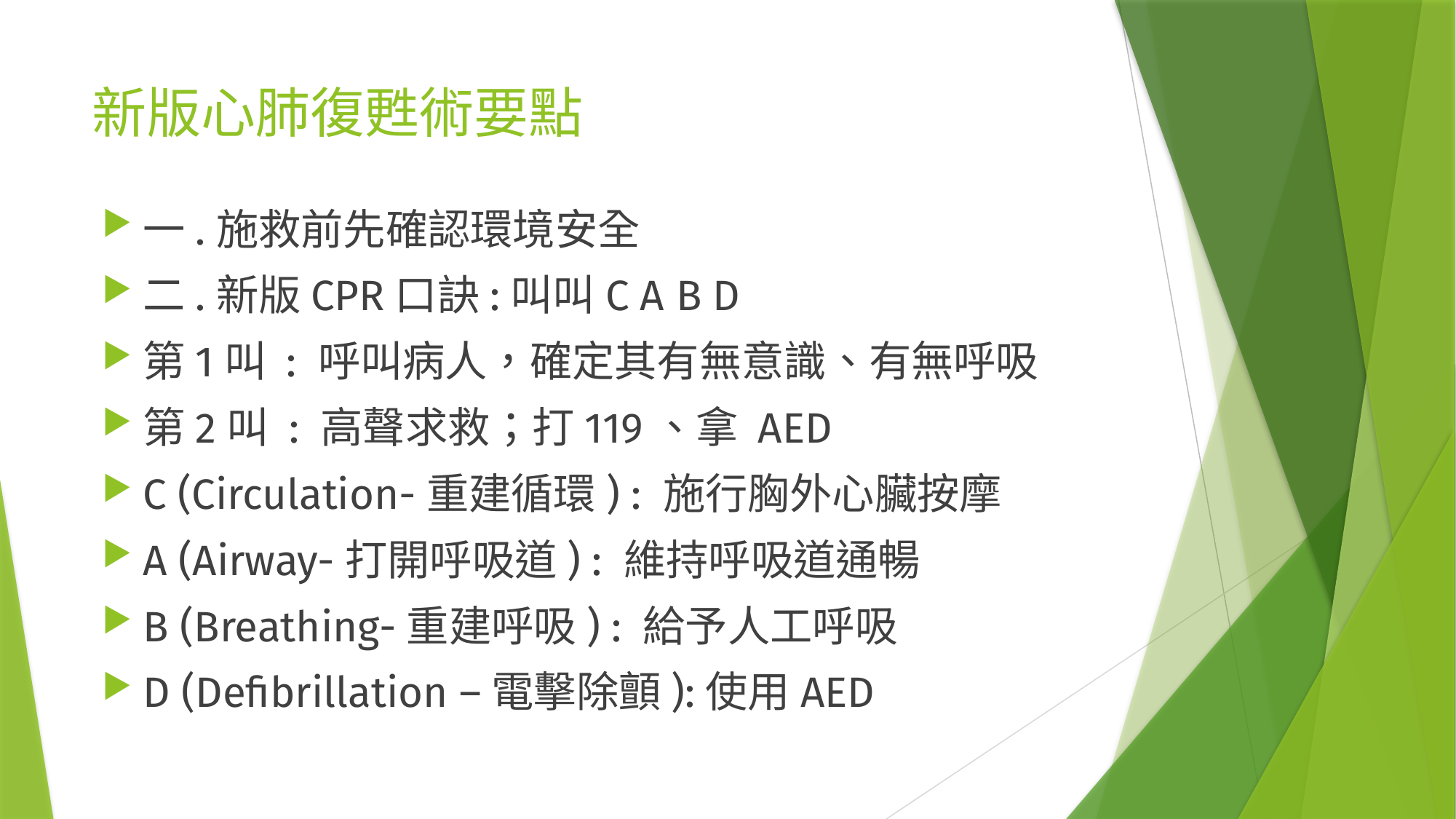

# 新版心肺復甦術要點
一.施救前先確認環境安全
二.新版CPR口訣:叫叫C A B D
第1叫 : 呼叫病人，確定其有無意識、有無呼吸
第2叫 : 高聲求救；打119、拿 AED
C (Circulation-重建循環) : 施行胸外心臟按摩
A (Airway-打開呼吸道) : 維持呼吸道通暢
B (Breathing-重建呼吸) : 給予人工呼吸
D (Defibrillation –電擊除顫):使用AED